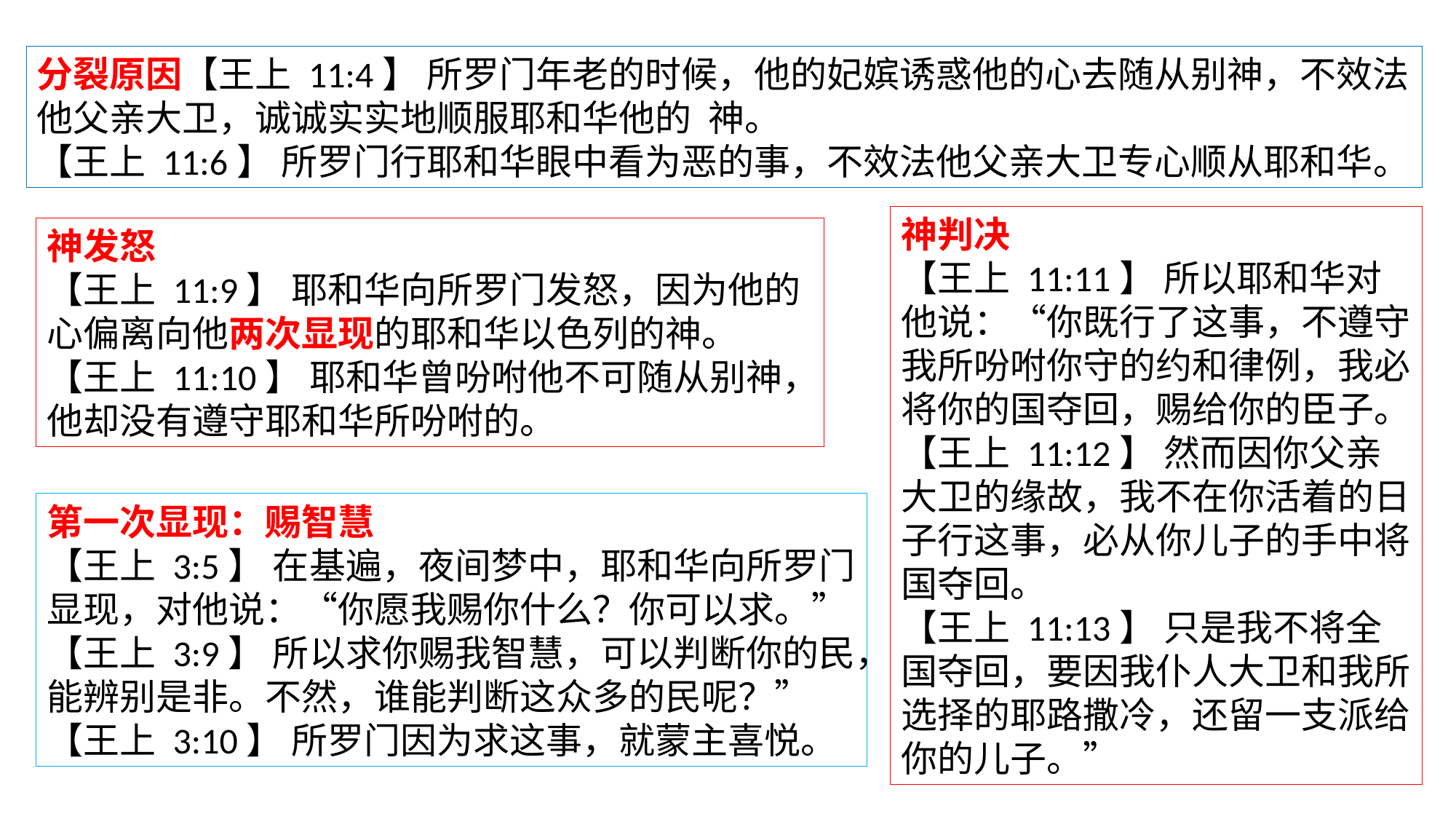

分裂原因【王上 11:4】 所罗门年老的时候，他的妃嫔诱惑他的心去随从别神，不效法他父亲大卫，诚诚实实地顺服耶和华他的  神。
【王上 11:6】 所罗门行耶和华眼中看为恶的事，不效法他父亲大卫专心顺从耶和华。
神判决
【王上 11:11】 所以耶和华对他说：“你既行了这事，不遵守我所吩咐你守的约和律例，我必将你的国夺回，赐给你的臣子。
【王上 11:12】 然而因你父亲大卫的缘故，我不在你活着的日子行这事，必从你儿子的手中将国夺回。
【王上 11:13】 只是我不将全国夺回，要因我仆人大卫和我所选择的耶路撒冷，还留一支派给你的儿子。”
神发怒
【王上 11:9】 耶和华向所罗门发怒，因为他的心偏离向他两次显现的耶和华以色列的神。
【王上 11:10】 耶和华曾吩咐他不可随从别神，他却没有遵守耶和华所吩咐的。
第一次显现：赐智慧
【王上 3:5】 在基遍，夜间梦中，耶和华向所罗门显现，对他说：“你愿我赐你什么？你可以求。”
【王上 3:9】 所以求你赐我智慧，可以判断你的民，能辨别是非。不然，谁能判断这众多的民呢？”
【王上 3:10】 所罗门因为求这事，就蒙主喜悦。